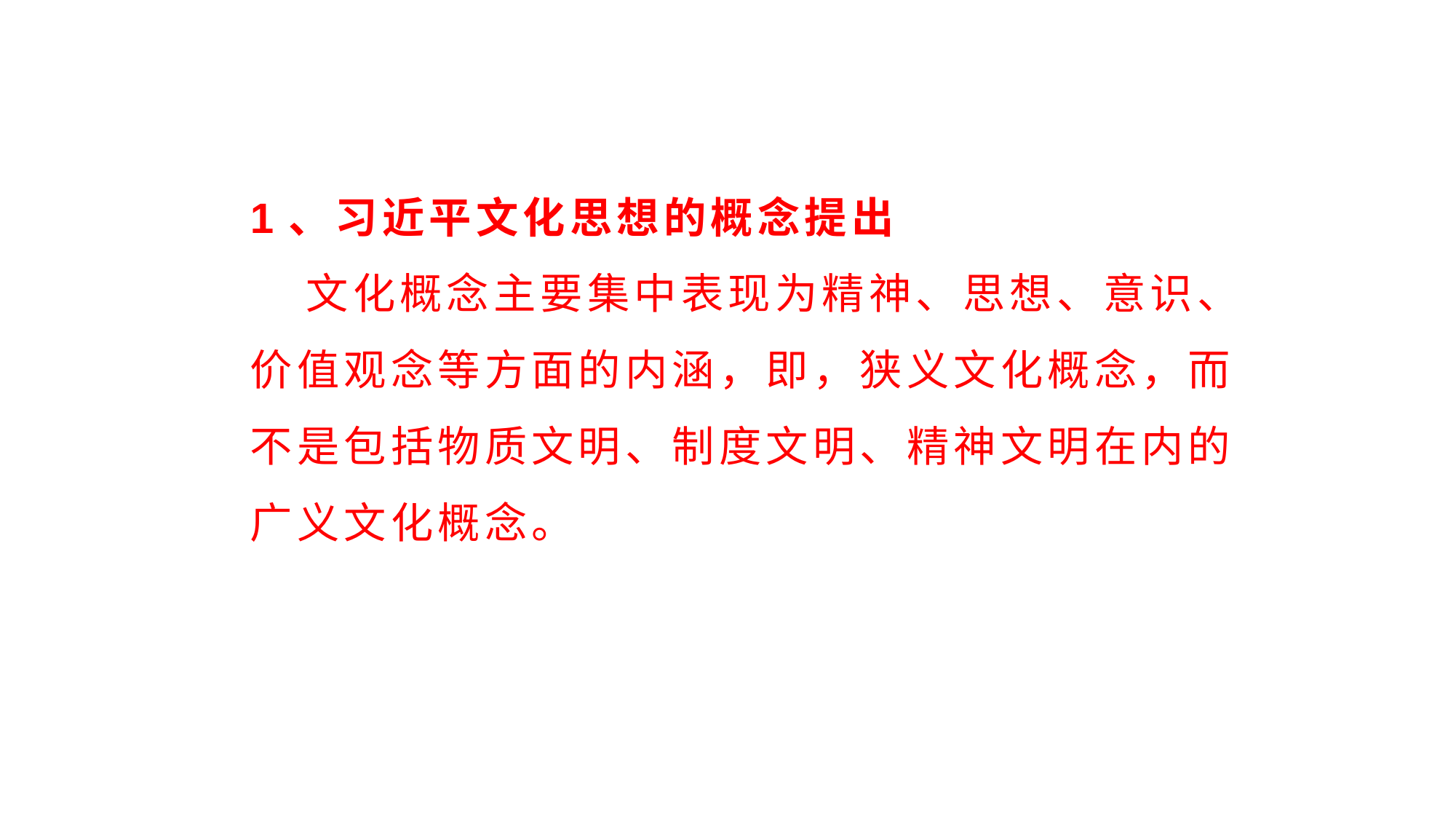

# 1、习近平文化思想的概念提出 文化概念主要集中表现为精神、思想、意识、价值观念等方面的内涵，即，狭义文化概念，而不是包括物质文明、制度文明、精神文明在内的广义文化概念。